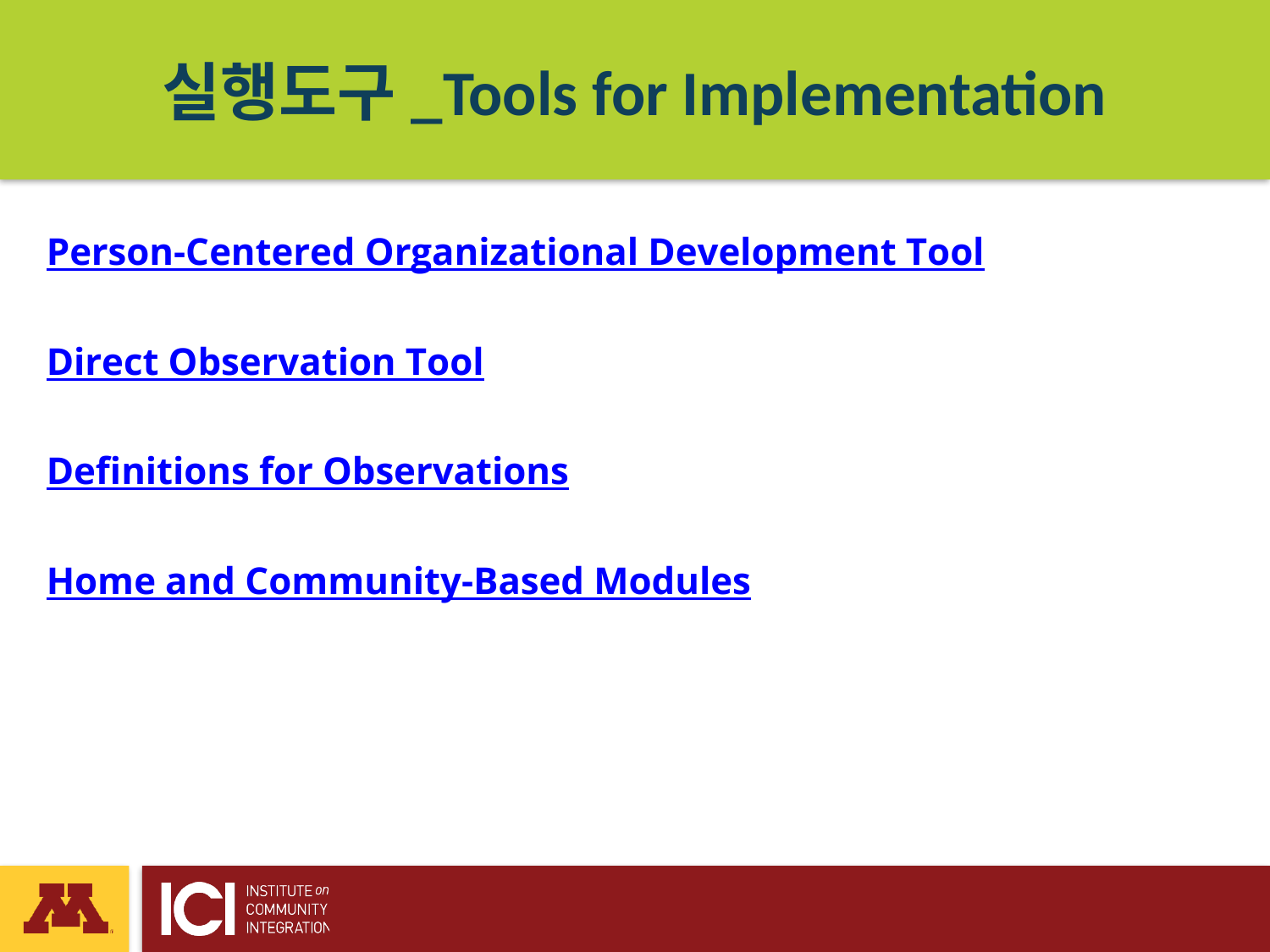

# 실행도구_Tools for Implementation
Person-Centered Organizational Development Tool

Direct Observation Tool

Definitions for Observations

Home and Community-Based Modules